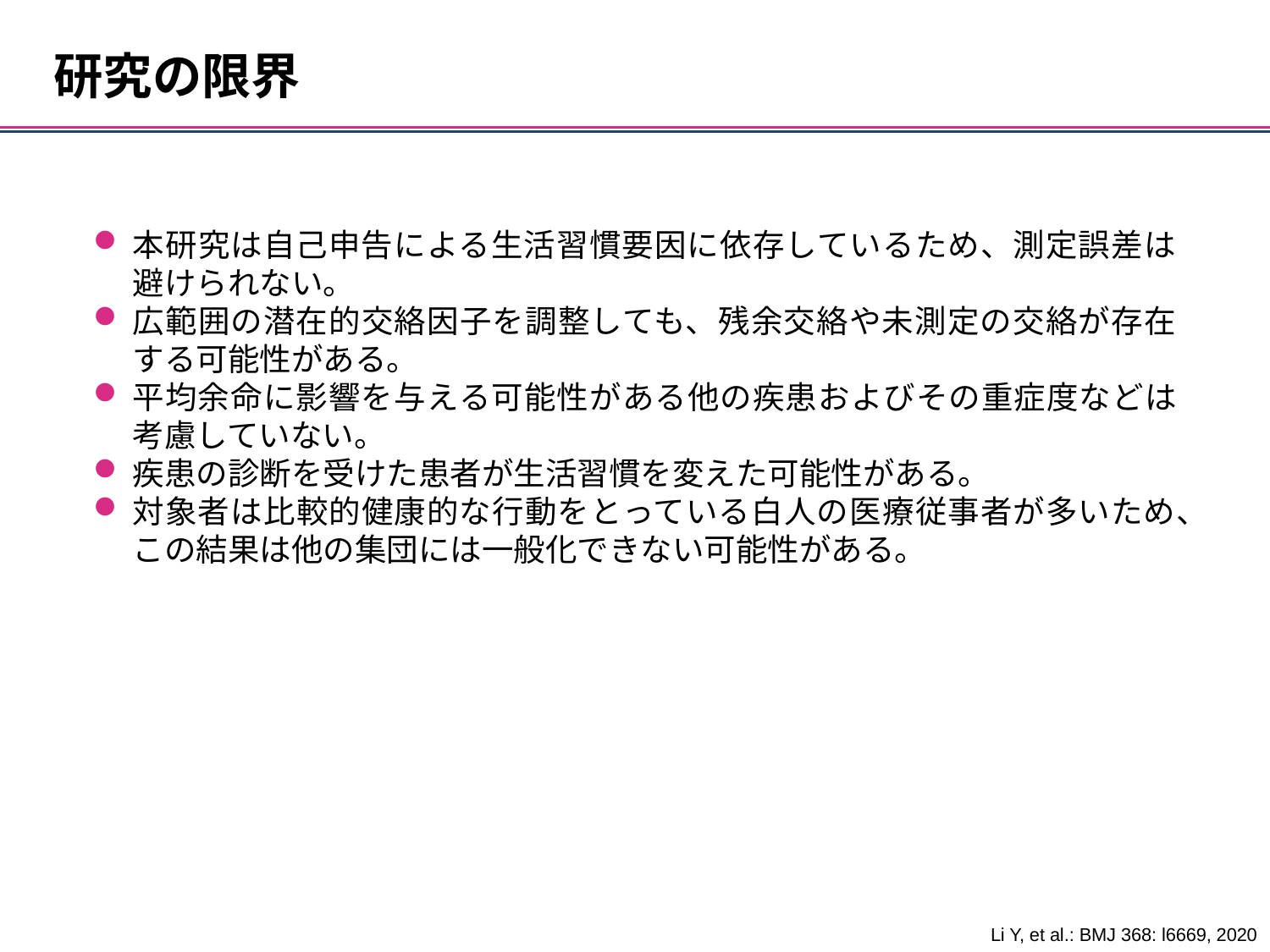

研究の限界
本研究は自己申告による生活習慣要因に依存しているため、測定誤差は避けられない。
広範囲の潜在的交絡因子を調整しても、残余交絡や未測定の交絡が存在する可能性がある。
平均余命に影響を与える可能性がある他の疾患およびその重症度などは考慮していない。
疾患の診断を受けた患者が生活習慣を変えた可能性がある。
対象者は比較的健康的な行動をとっている白人の医療従事者が多いため、この結果は他の集団には一般化できない可能性がある。
Li Y, et al.: BMJ 368: l6669, 2020